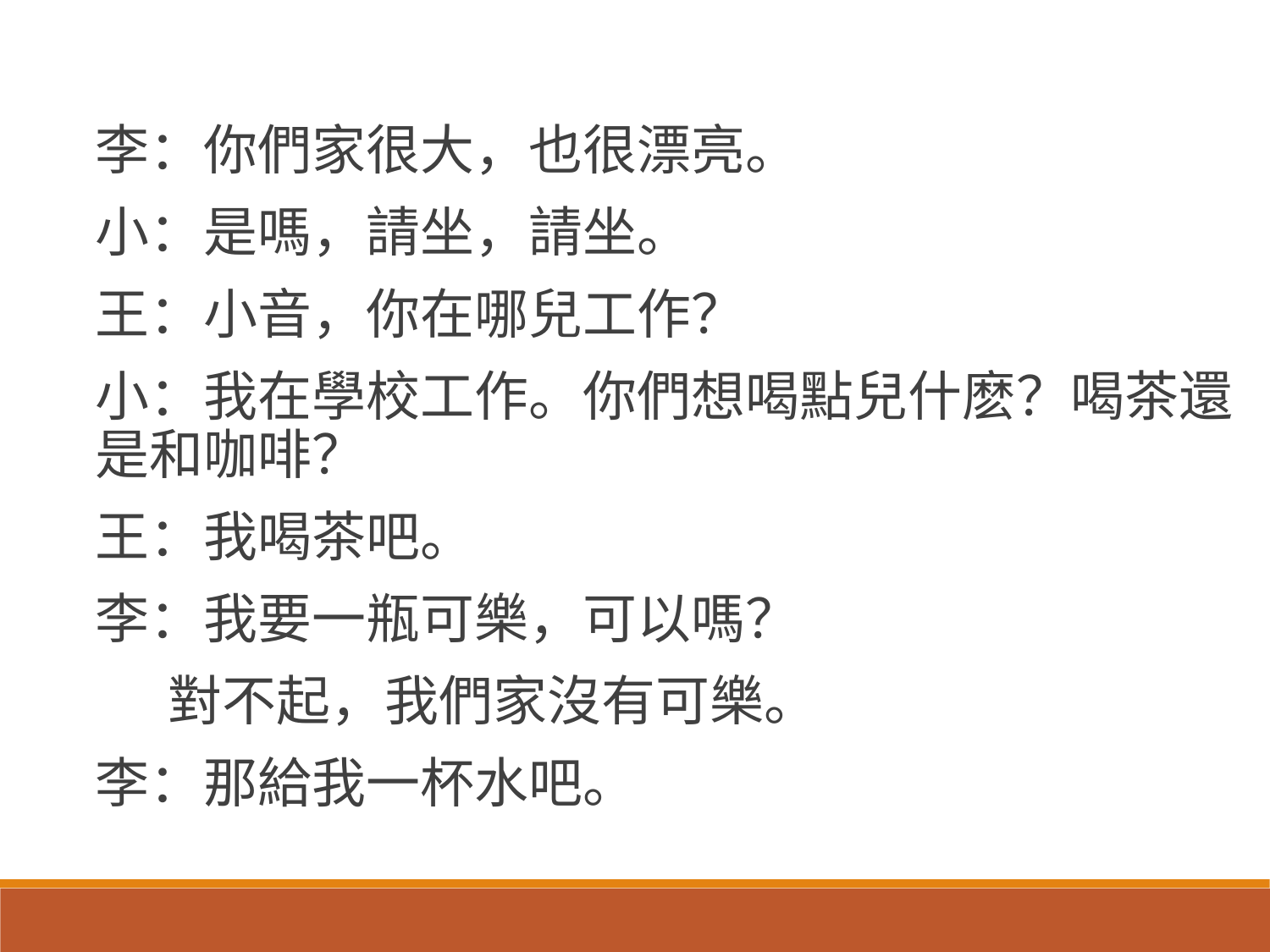

李：你們家很大，也很漂亮。
小：是嗎，請坐，請坐。
王：小音，你在哪兒工作？
小：我在學校工作。你們想喝點兒什麽？喝茶還是和咖啡？
王：我喝茶吧。
李：我要一瓶可樂，可以嗎？
     對不起，我們家沒有可樂。
李：那給我一杯水吧。